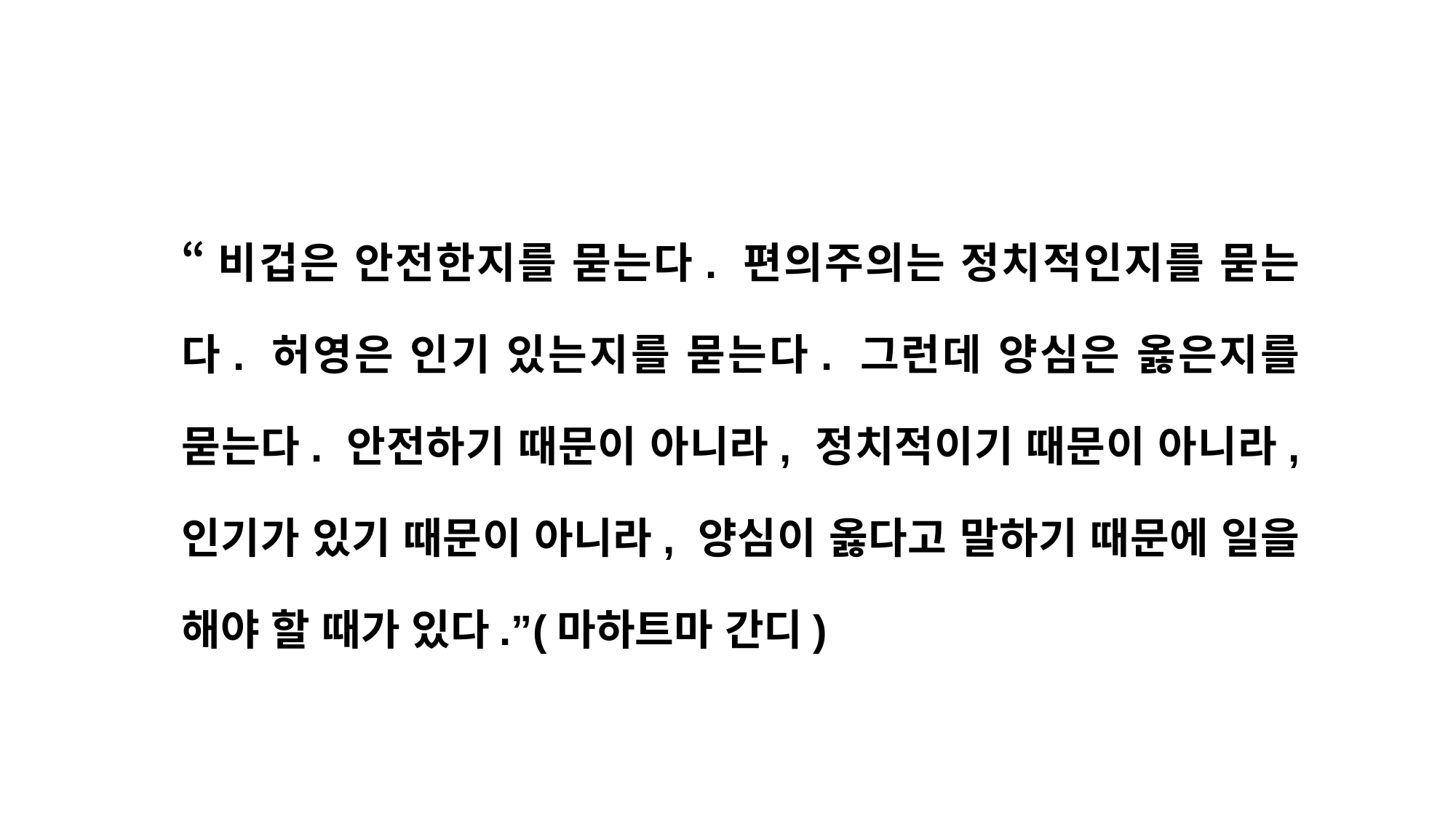

“비겁은 안전한지를 묻는다. 편의주의는 정치적인지를 묻는다. 허영은 인기 있는지를 묻는다. 그런데 양심은 옳은지를 묻는다. 안전하기 때문이 아니라, 정치적이기 때문이 아니라, 인기가 있기 때문이 아니라, 양심이 옳다고 말하기 때문에 일을 해야 할 때가 있다.”(마하트마 간디)